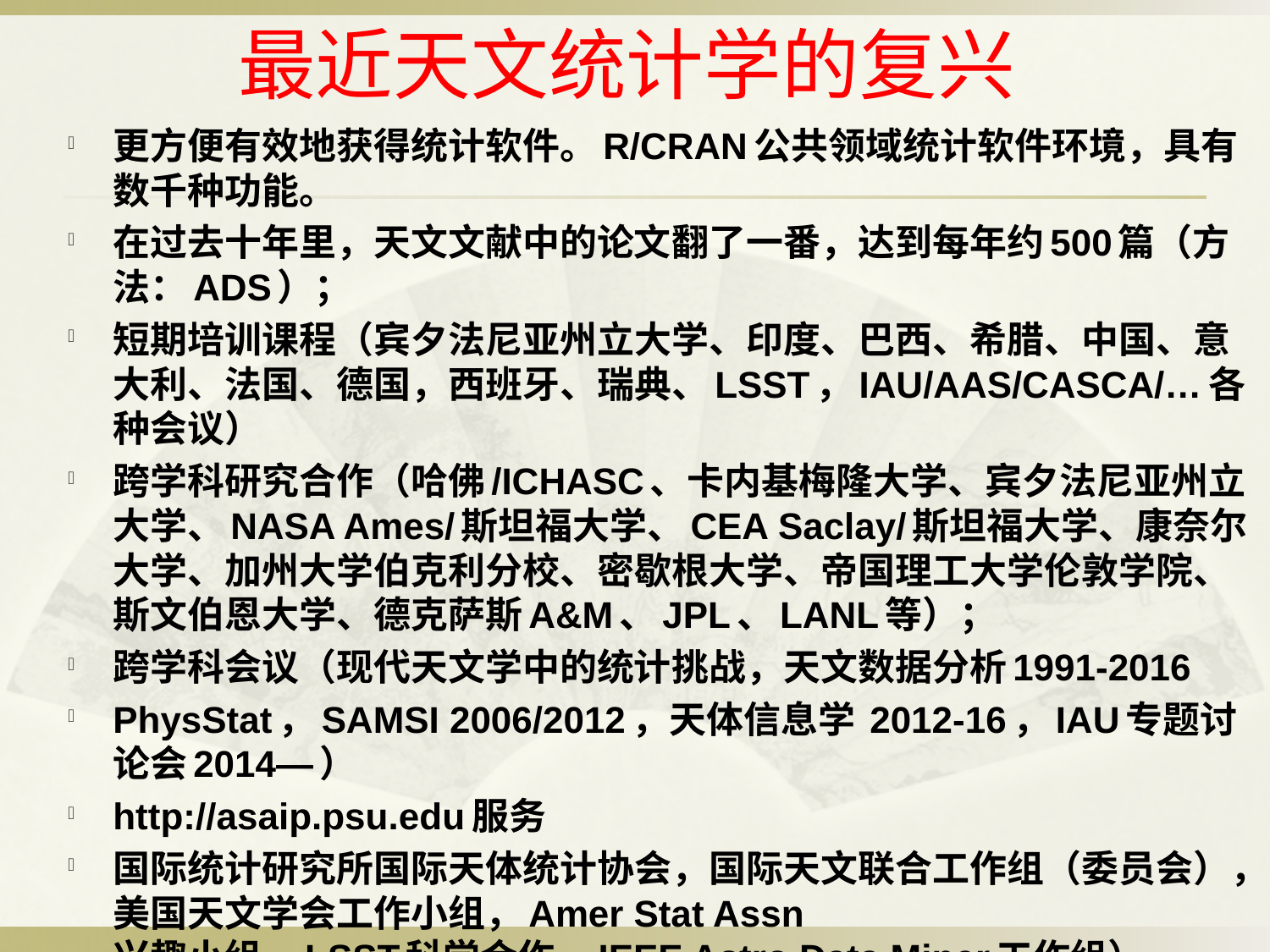

# 最近天文统计学的复兴
更方便有效地获得统计软件。R/CRAN公共领域统计软件环境，具有数千种功能。
在过去十年里，天文文献中的论文翻了一番，达到每年约500篇（方法：ADS）；
短期培训课程（宾夕法尼亚州立大学、印度、巴西、希腊、中国、意大利、法国、德国，西班牙、瑞典、LSST，IAU/AAS/CASCA/…各种会议）
跨学科研究合作（哈佛/ICHASC、卡内基梅隆大学、宾夕法尼亚州立大学、NASA Ames/斯坦福大学、CEA Saclay/斯坦福大学、康奈尔大学、加州大学伯克利分校、密歇根大学、帝国理工大学伦敦学院、斯文伯恩大学、德克萨斯A&M、JPL、LANL等）；
跨学科会议（现代天文学中的统计挑战，天文数据分析1991-2016
PhysStat，SAMSI 2006/2012，天体信息学 2012-16，IAU专题讨论会2014—）
http://asaip.psu.edu服务
国际统计研究所国际天体统计协会，国际天文联合工作组（委员会），美国天文学会工作小组，Amer Stat Assn
兴趣小组，LSST科学合作，IEEE Astro Data Miner工作组）